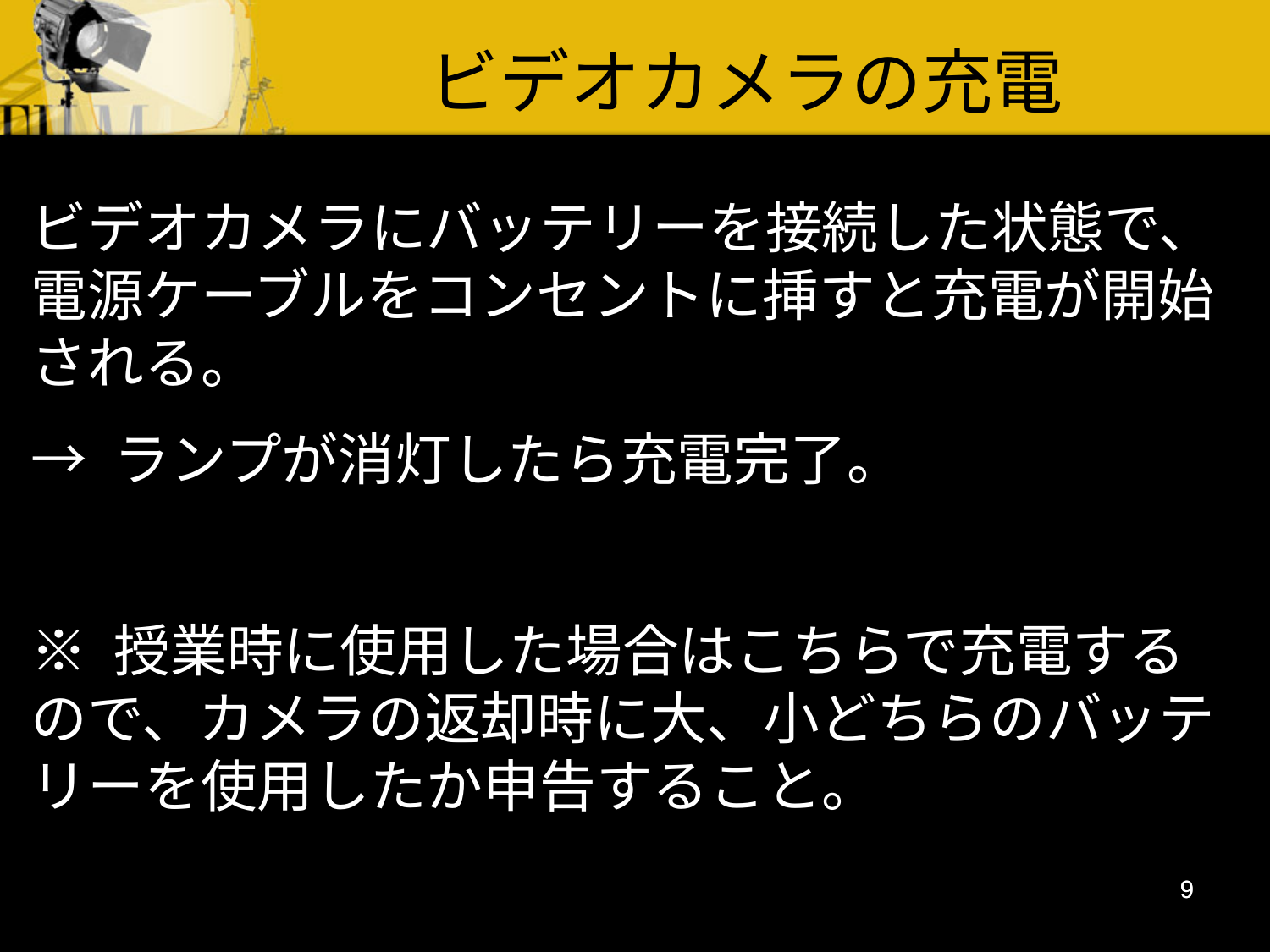

ビデオカメラの充電
ビデオカメラにバッテリーを接続した状態で、電源ケーブルをコンセントに挿すと充電が開始される。
→ ランプが消灯したら充電完了。

※ 授業時に使用した場合はこちらで充電するので、カメラの返却時に大、小どちらのバッテリーを使用したか申告すること。
9
9